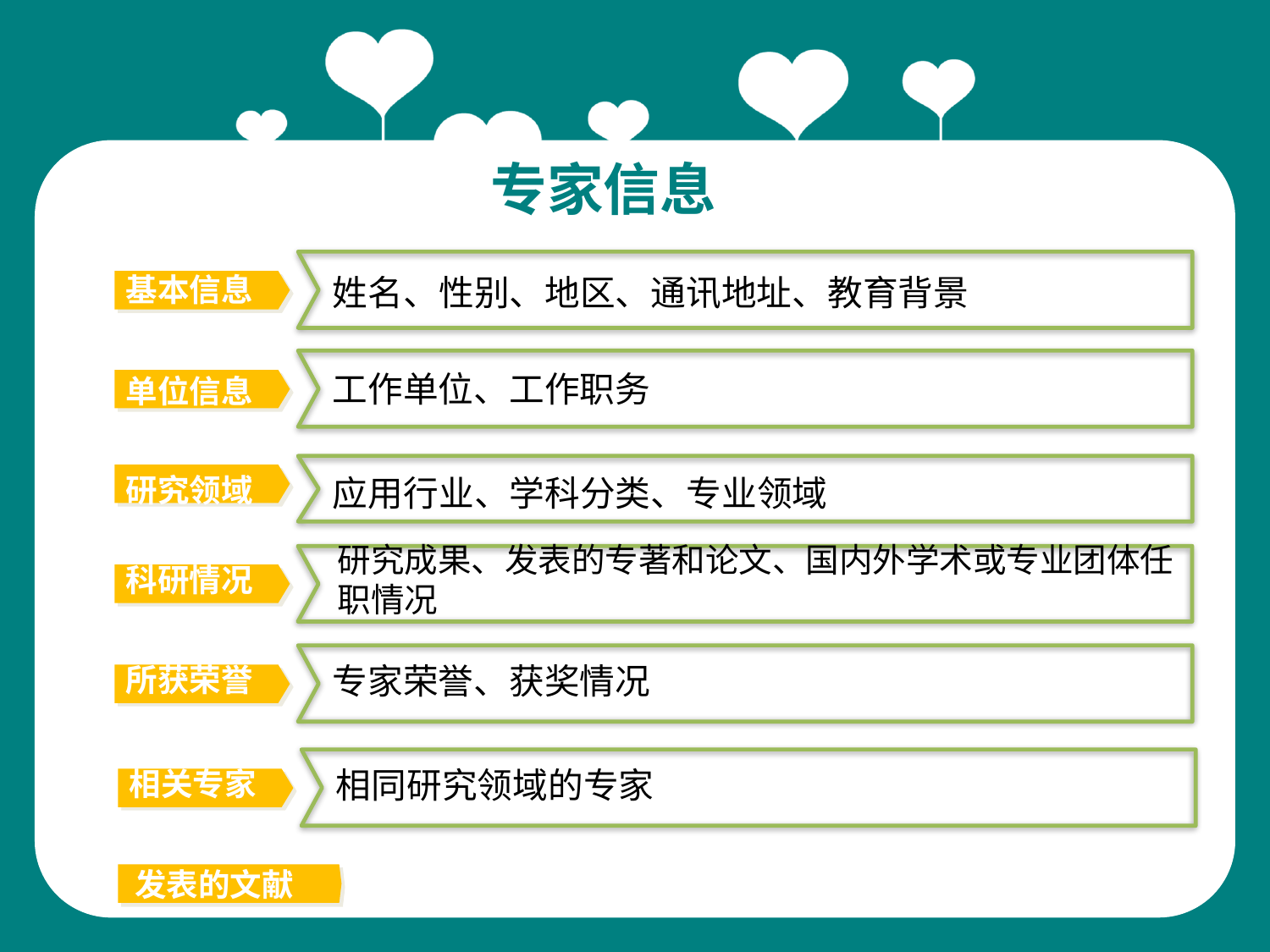

专家信息

基本信息

姓名、性别、地区、通讯地址、教育背景

工作单位、工作职务

单位信息

研究领域
应用行业、学科分类、专业领域

科研情况
研究成果、发表的专著和论文、国内外学术或专业团体任职情况

所获荣誉
专家荣誉、获奖情况

相关专家
相同研究领域的专家

发表的文献